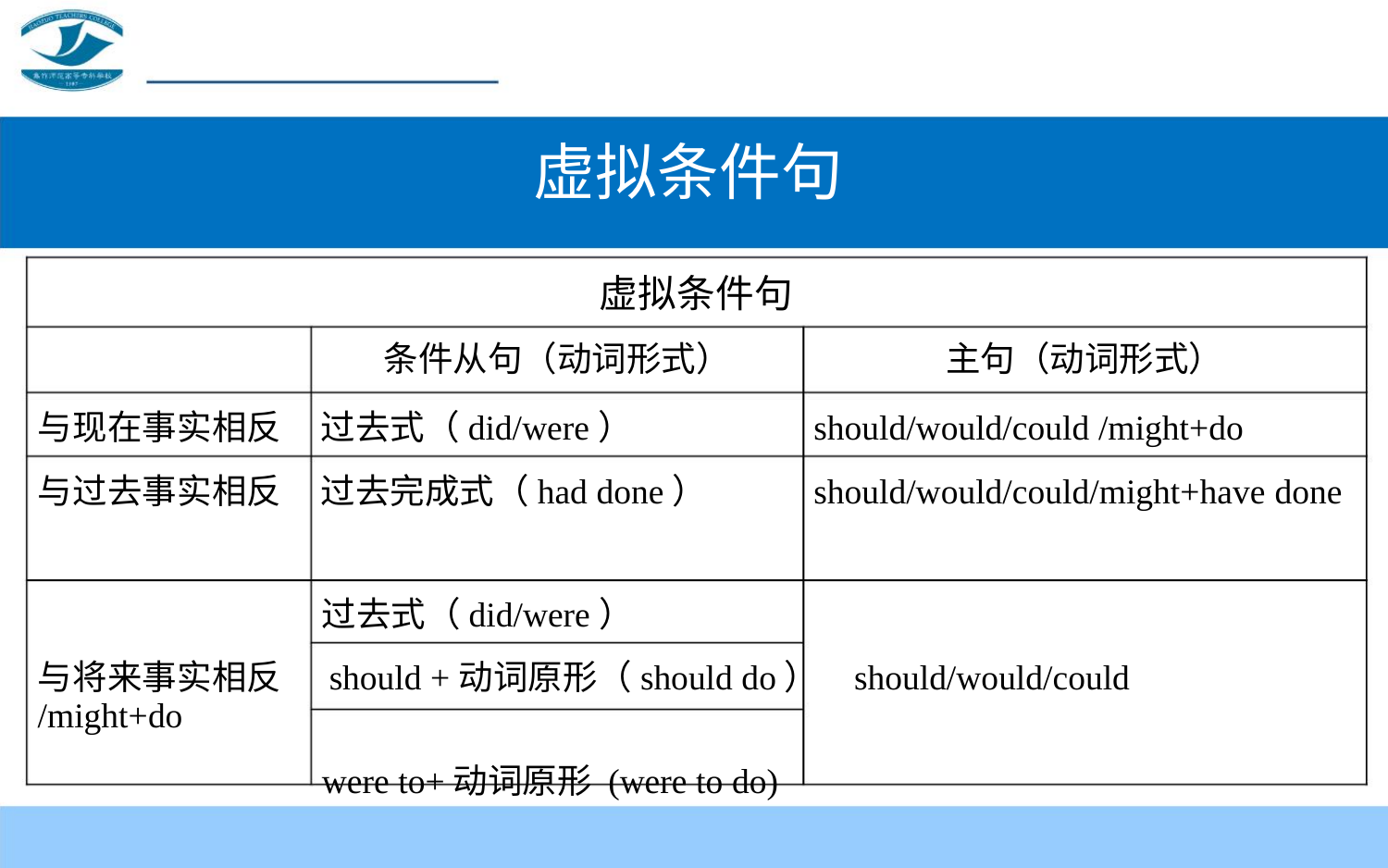

虚拟条件句
虚拟条件句
条件从句（动词形式）
主句（动词形式）
与现在事实相反 过去式（did/were）
should/would/could /might+do
should/would/could/might+have done
与过去事实相反 过去完成式（had done）
过去式（did/were）
与将来事实相反 should +动词原形（should do） should/would/could /might+do
were to+动词原形 (were to do)